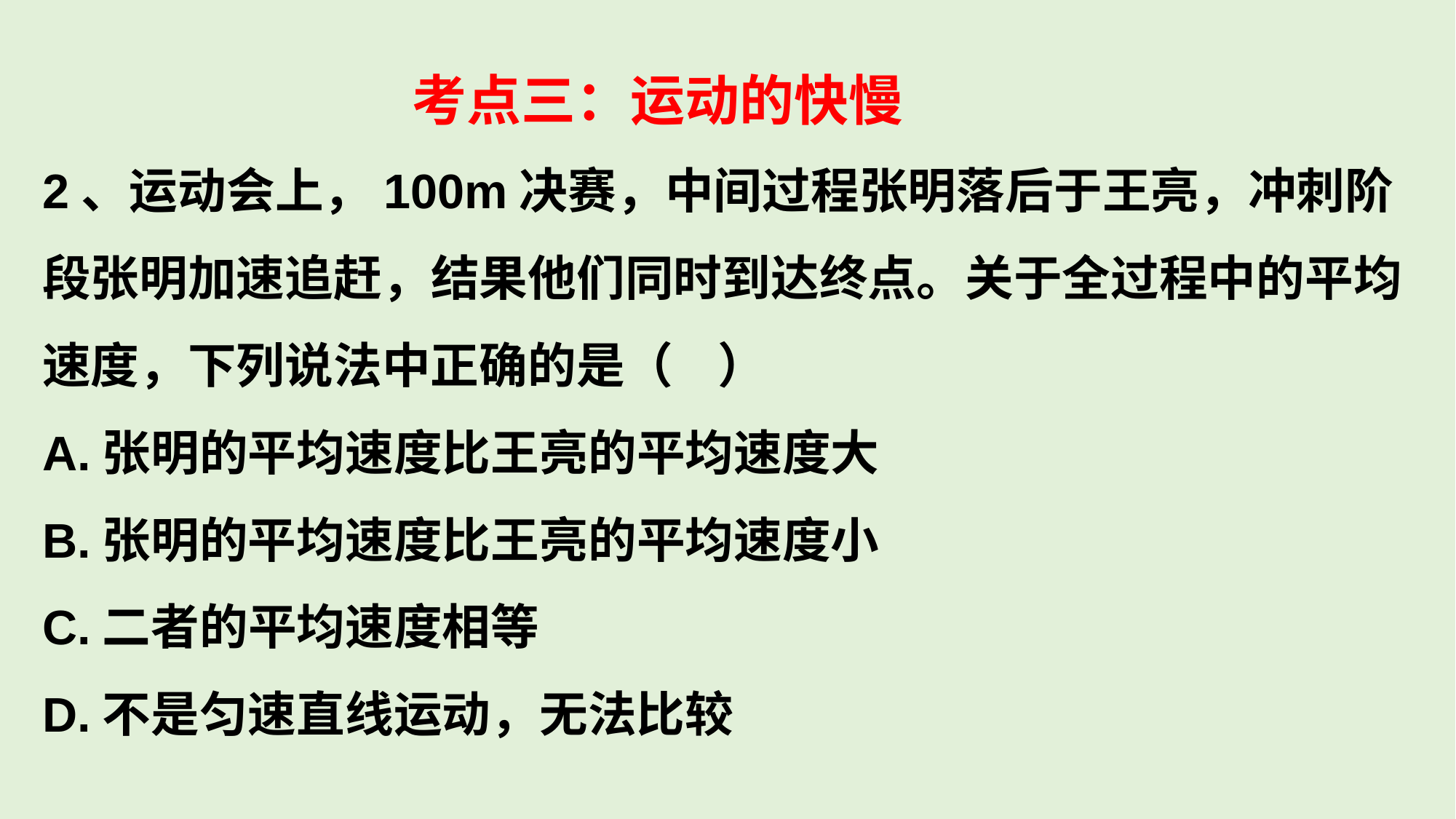

考点三：运动的快慢
2、运动会上，100m决赛，中间过程张明落后于王亮，冲刺阶段张明加速追赶，结果他们同时到达终点。关于全过程中的平均速度，下列说法中正确的是（    ）
A.张明的平均速度比王亮的平均速度大
B.张明的平均速度比王亮的平均速度小
C.二者的平均速度相等
D.不是匀速直线运动，无法比较